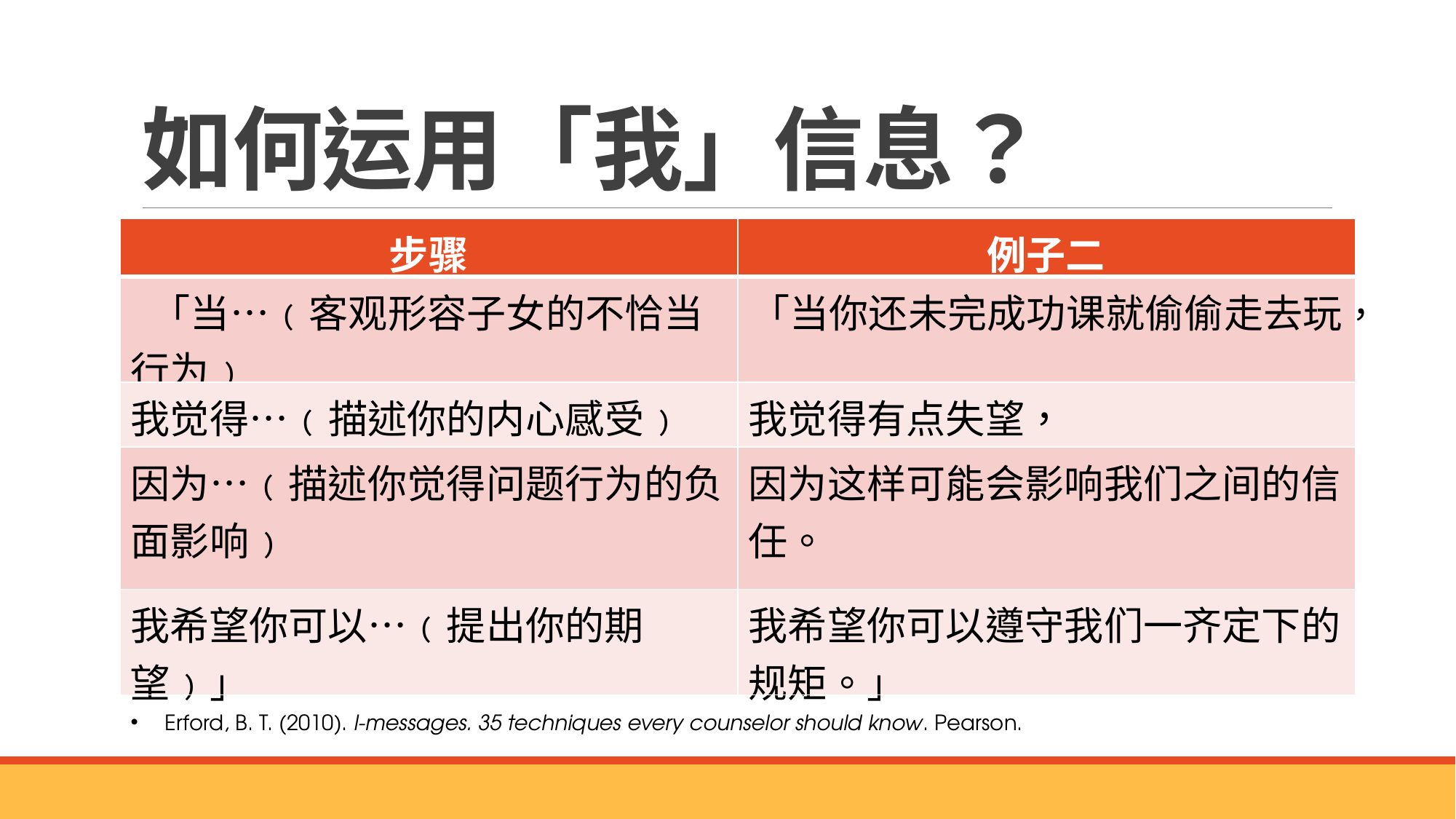

# 如何运用「我」信息？
| 步骤 | 例子二 |
| --- | --- |
| 「当…﹙客观形容子女的不恰当行为﹚ | 「当你还未完成功课就偷偷走去玩， |
| 我觉得…﹙描述你的内心感受﹚ | 我觉得有点失望， |
| 因为…﹙描述你觉得问题行为的负面影响﹚ | 因为这样可能会影响我们之间的信任。 |
| 我希望你可以…﹙提出你的期望﹚」 | 我希望你可以遵守我们一齐定下的规矩。」 |
Erford, B. T. (2010). I-messages. 35 techniques every counselor should know. Pearson.